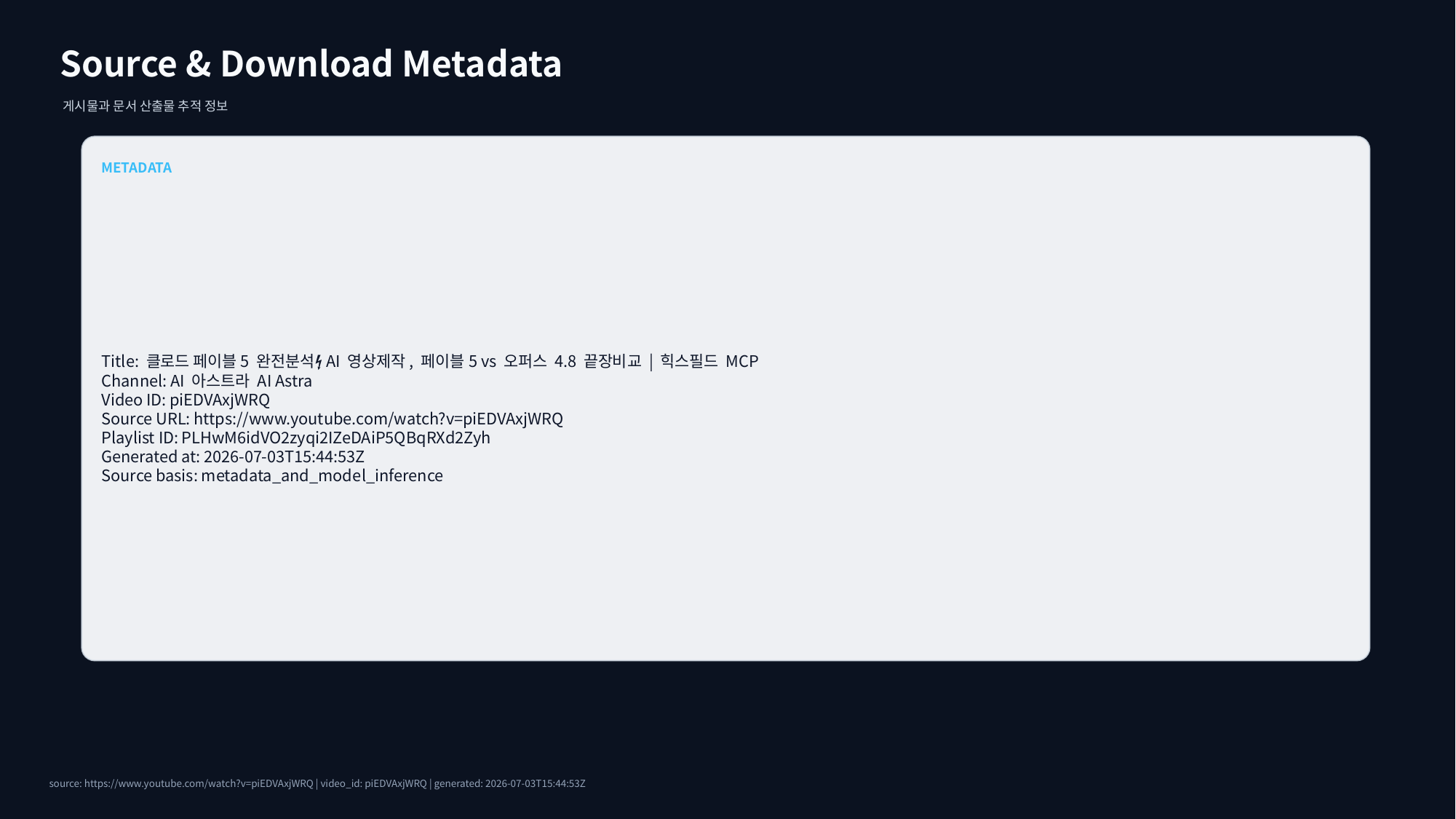

Source & Download Metadata
게시물과 문서 산출물 추적 정보

METADATA
Title: 클로드 페이블5 완전분석⚡AI 영상제작, 페이블5 vs 오퍼스 4.8 끝장비교 | 힉스필드 MCP
Channel: AI 아스트라 AI Astra
Video ID: piEDVAxjWRQ
Source URL: https://www.youtube.com/watch?v=piEDVAxjWRQ
Playlist ID: PLHwM6idVO2zyqi2IZeDAiP5QBqRXd2Zyh
Generated at: 2026-07-03T15:44:53Z
Source basis: metadata_and_model_inference
source: https://www.youtube.com/watch?v=piEDVAxjWRQ | video_id: piEDVAxjWRQ | generated: 2026-07-03T15:44:53Z